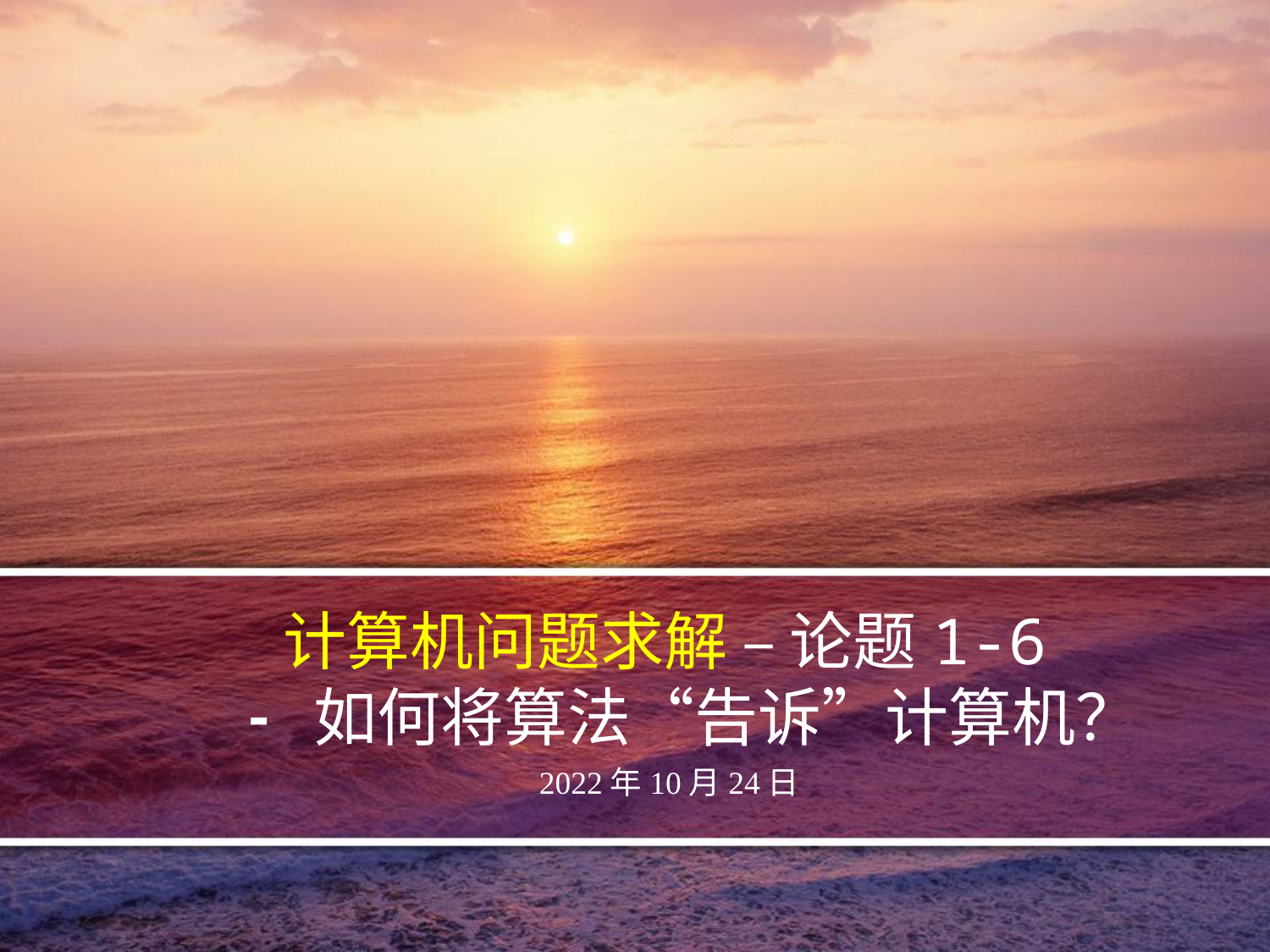

# 计算机问题求解 – 论题1-6 -  如何将算法“告诉”计算机？
2022年10月24日